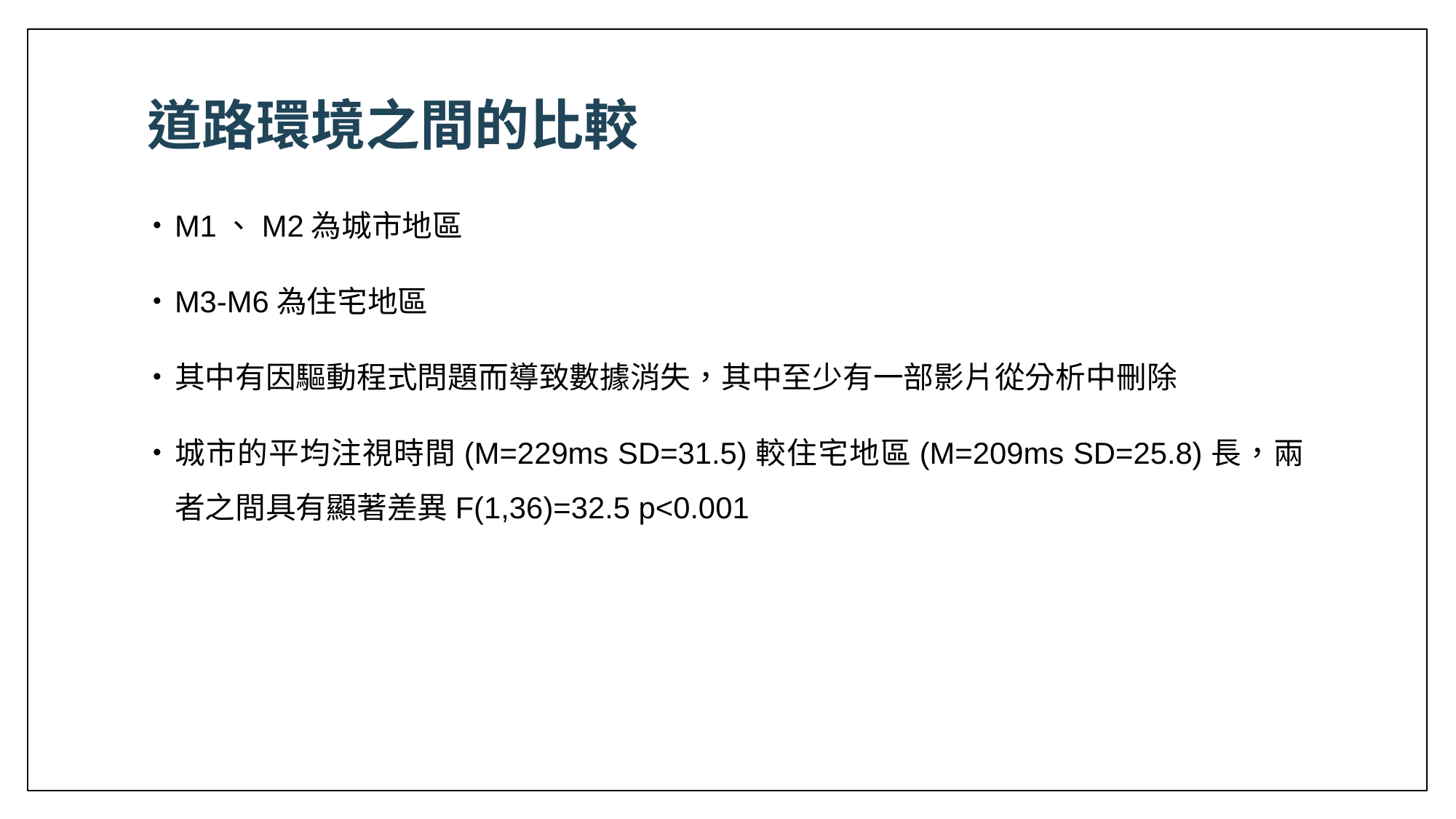

# 道路環境之間的比較
M1、M2為城市地區
M3-M6為住宅地區
其中有因驅動程式問題而導致數據消失，其中至少有一部影片從分析中刪除
城市的平均注視時間(M=229ms SD=31.5)較住宅地區(M=209ms SD=25.8)長，兩者之間具有顯著差異F(1,36)=32.5 p<0.001